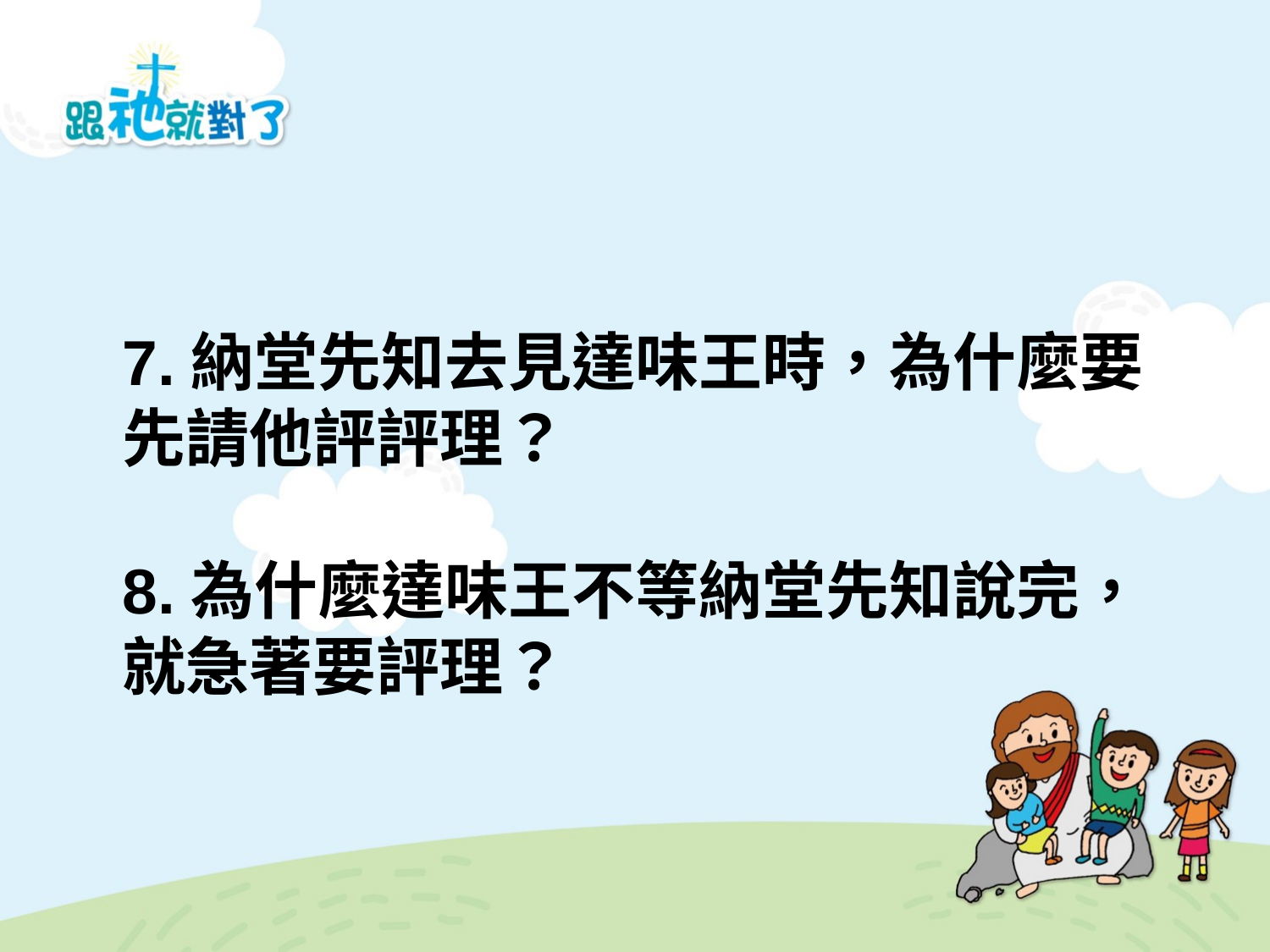

7.納堂先知去見達味王時，為什麼要先請他評評理？

8.為什麼達味王不等納堂先知說完，就急著要評理？